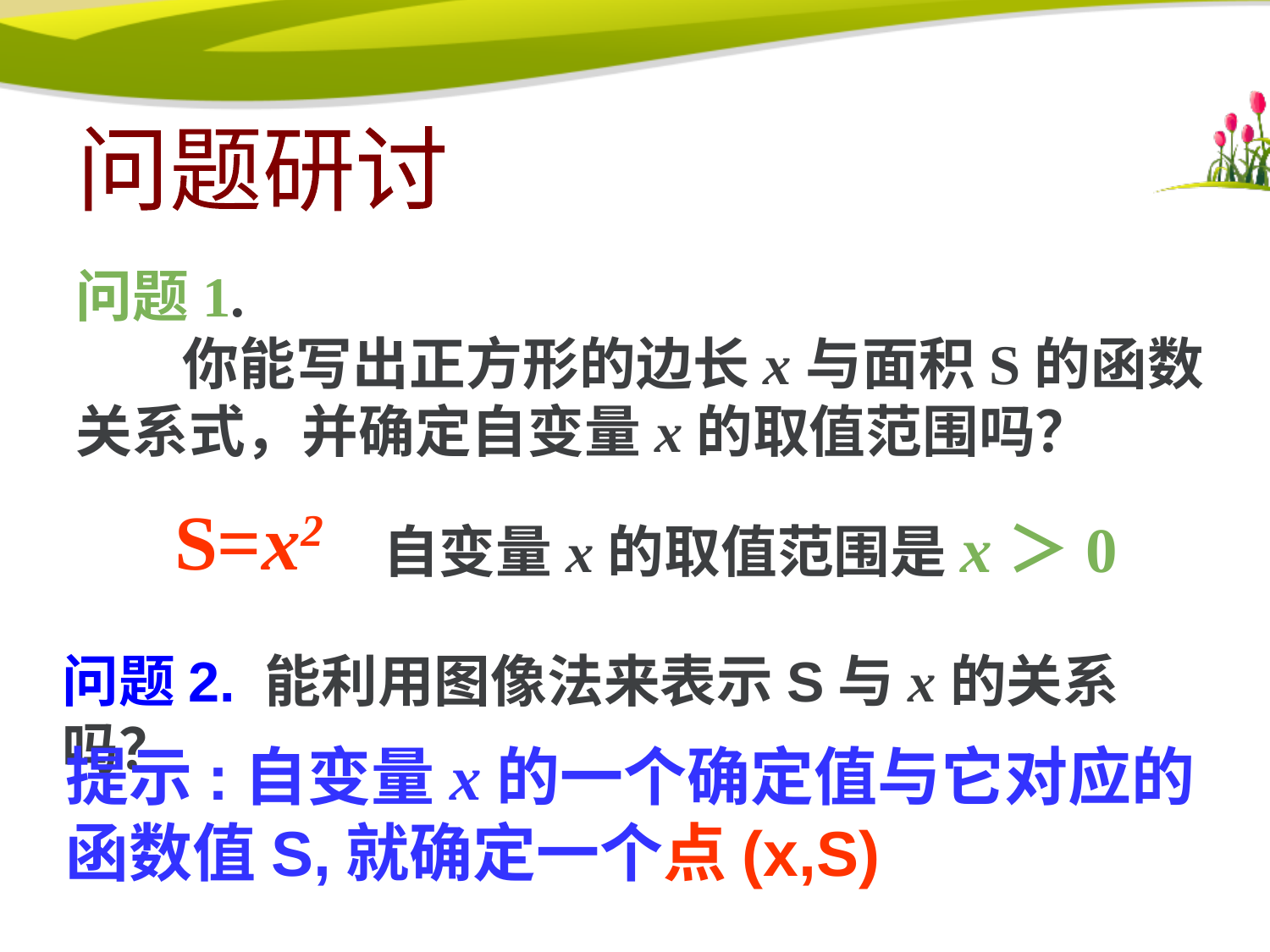

问题研讨
问题1.
       你能写出正方形的边长x与面积S的函数关系式，并确定自变量x的取值范围吗？
S=x2
自变量x的取值范围是x＞0
问题2. 能利用图像法来表示S与x的关系吗？
提示:自变量x的一个确定值与它对应的函数值S,就确定一个点(x,S)